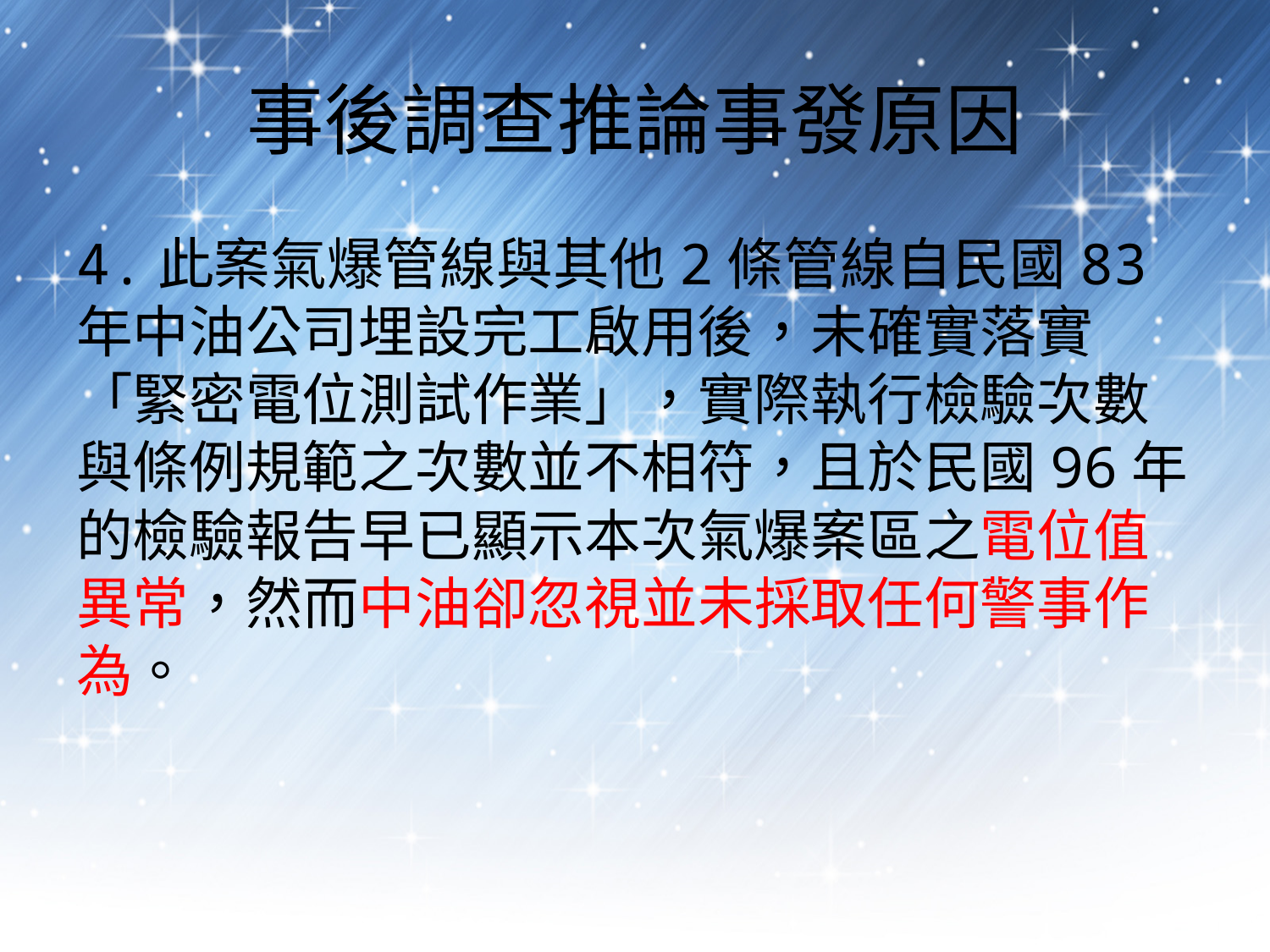

# 事後調查推論事發原因
4.此案氣爆管線與其他2條管線自民國83年中油公司埋設完工啟用後，未確實落實「緊密電位測試作業」，實際執行檢驗次數與條例規範之次數並不相符，且於民國96年的檢驗報告早已顯示本次氣爆案區之電位值異常，然而中油卻忽視並未採取任何警事作為。